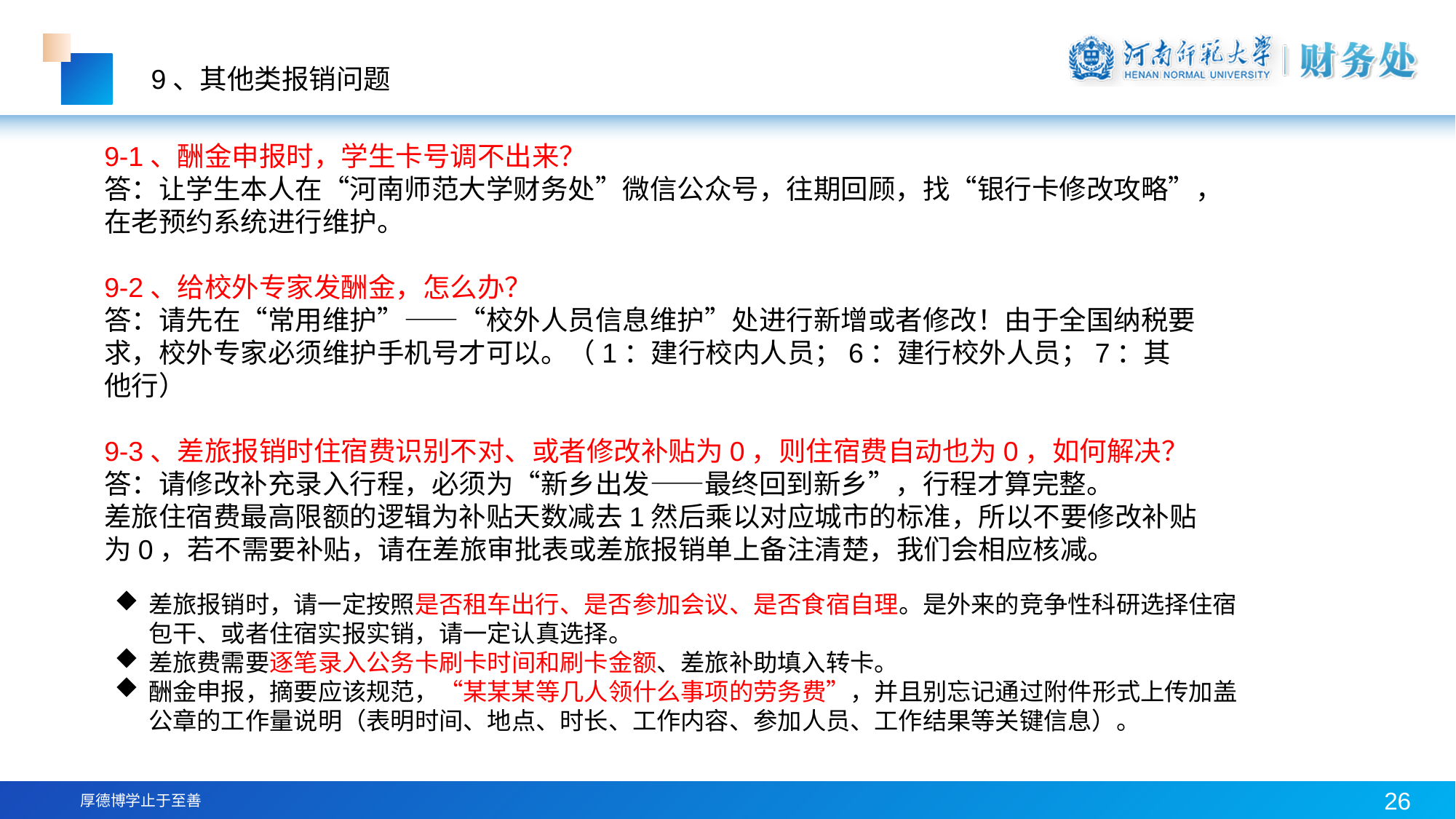

9、其他类报销问题
9-1、酬金申报时，学生卡号调不出来？
答：让学生本人在“河南师范大学财务处”微信公众号，往期回顾，找“银行卡修改攻略”，在老预约系统进行维护。

9-2、给校外专家发酬金，怎么办？
答：请先在“常用维护”——“校外人员信息维护”处进行新增或者修改！由于全国纳税要求，校外专家必须维护手机号才可以。（1：建行校内人员；6：建行校外人员；7：其他行）

9-3、差旅报销时住宿费识别不对、或者修改补贴为0，则住宿费自动也为0，如何解决？
答：请修改补充录入行程，必须为“新乡出发——最终回到新乡”，行程才算完整。
差旅住宿费最高限额的逻辑为补贴天数减去1然后乘以对应城市的标准，所以不要修改补贴为0，若不需要补贴，请在差旅审批表或差旅报销单上备注清楚，我们会相应核减。
差旅报销时，请一定按照是否租车出行、是否参加会议、是否食宿自理。是外来的竞争性科研选择住宿包干、或者住宿实报实销，请一定认真选择。
差旅费需要逐笔录入公务卡刷卡时间和刷卡金额、差旅补助填入转卡。
酬金申报，摘要应该规范，“某某某等几人领什么事项的劳务费”，并且别忘记通过附件形式上传加盖公章的工作量说明（表明时间、地点、时长、工作内容、参加人员、工作结果等关键信息）。